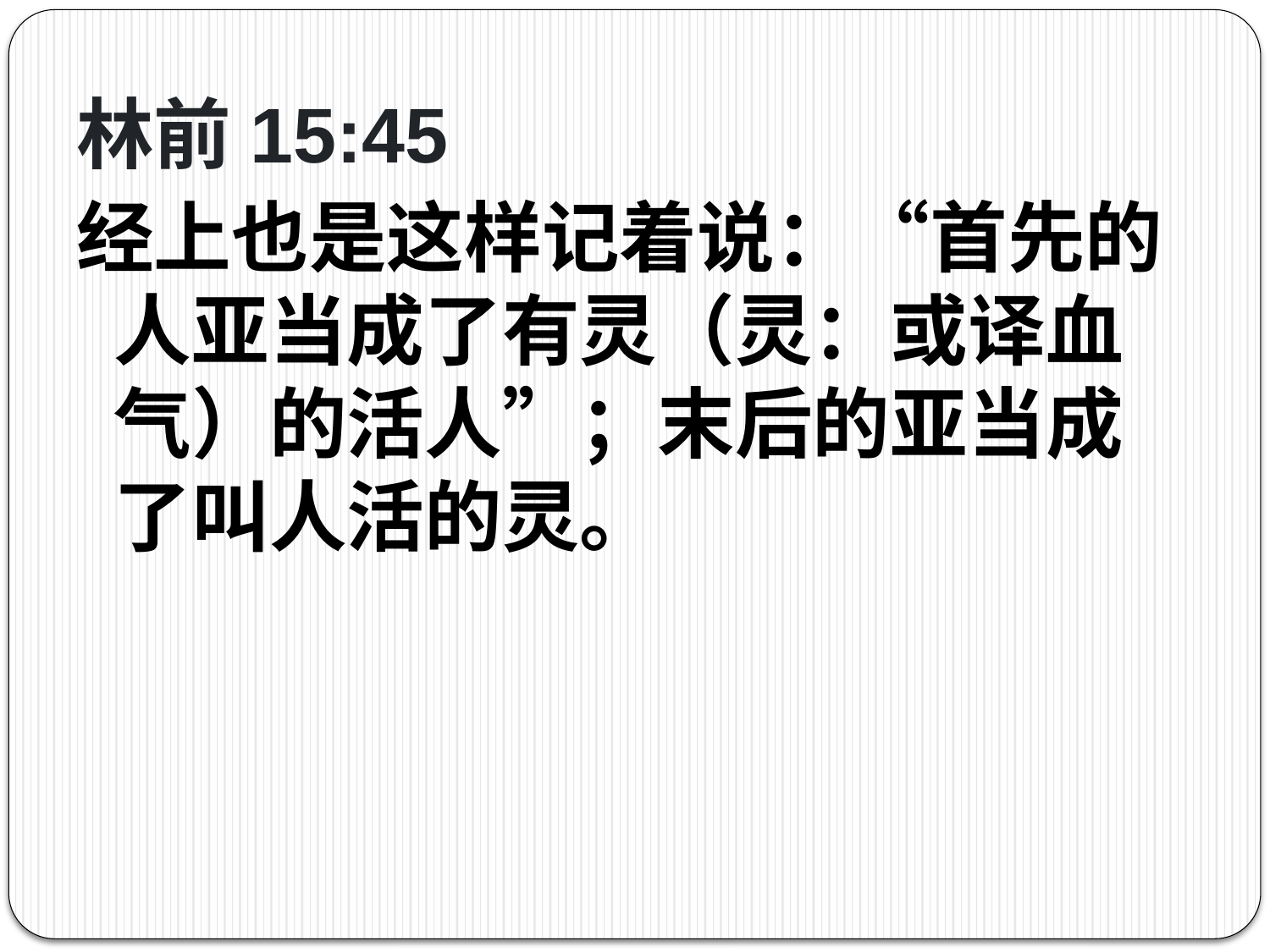

林前15:45
经上也是这样记着说：“首先的人亚当成了有灵（灵：或译血气）的活人”；末后的亚当成了叫人活的灵。